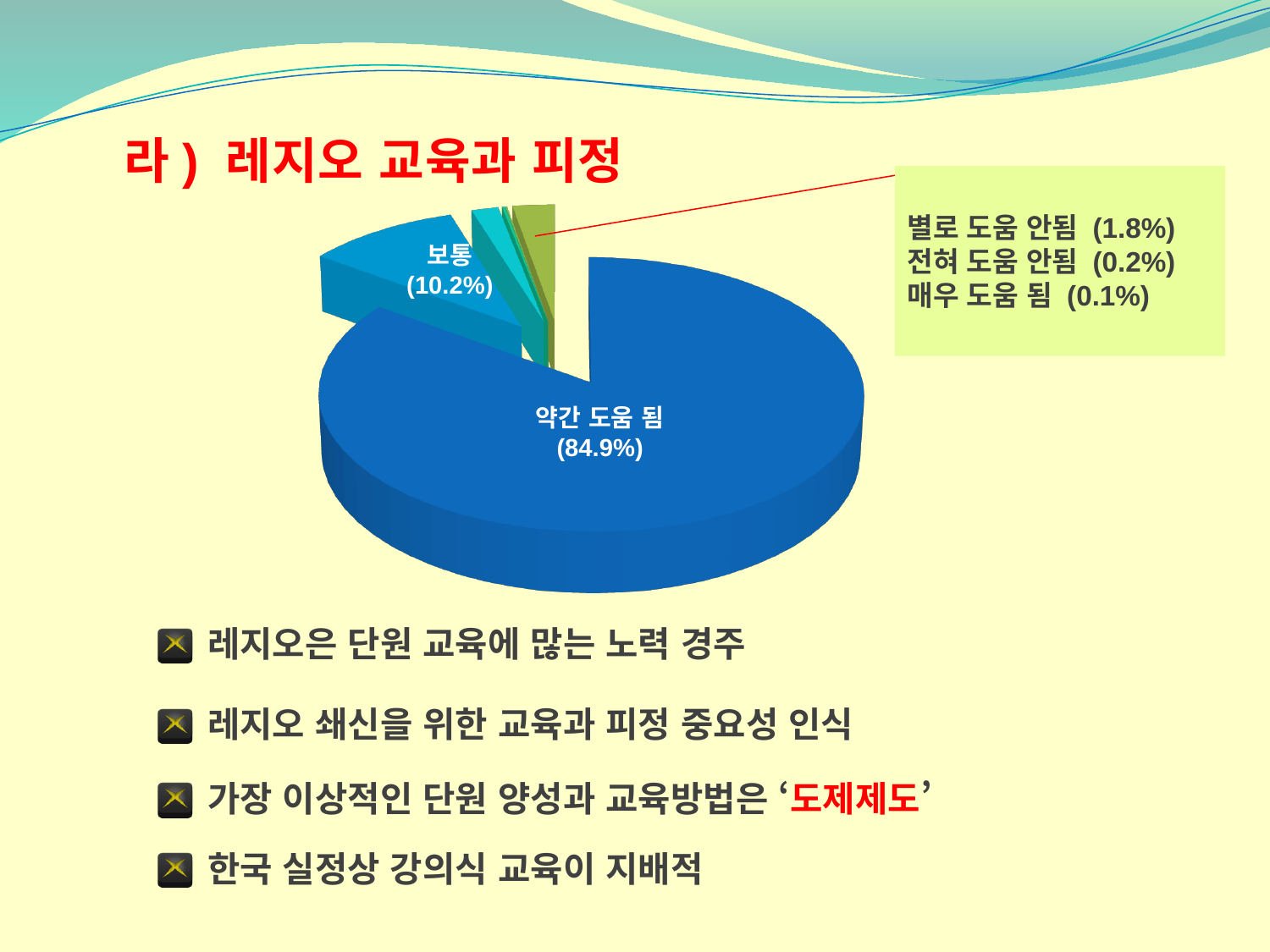

라) 레지오 교육과 피정
별로 도움 안됨 (1.8%)
전혀 도움 안됨 (0.2%)
매우 도움 됨 (0.1%)

[unsupported chart]

보통
(10.2%)
약간 도움 됨
(84.9%)
레지오은 단원 교육에 많는 노력 경주

레지오 쇄신을 위한 교육과 피정 중요성 인식

가장 이상적인 단원 양성과 교육방법은 ‘도제제도’

한국 실정상 강의식 교육이 지배적